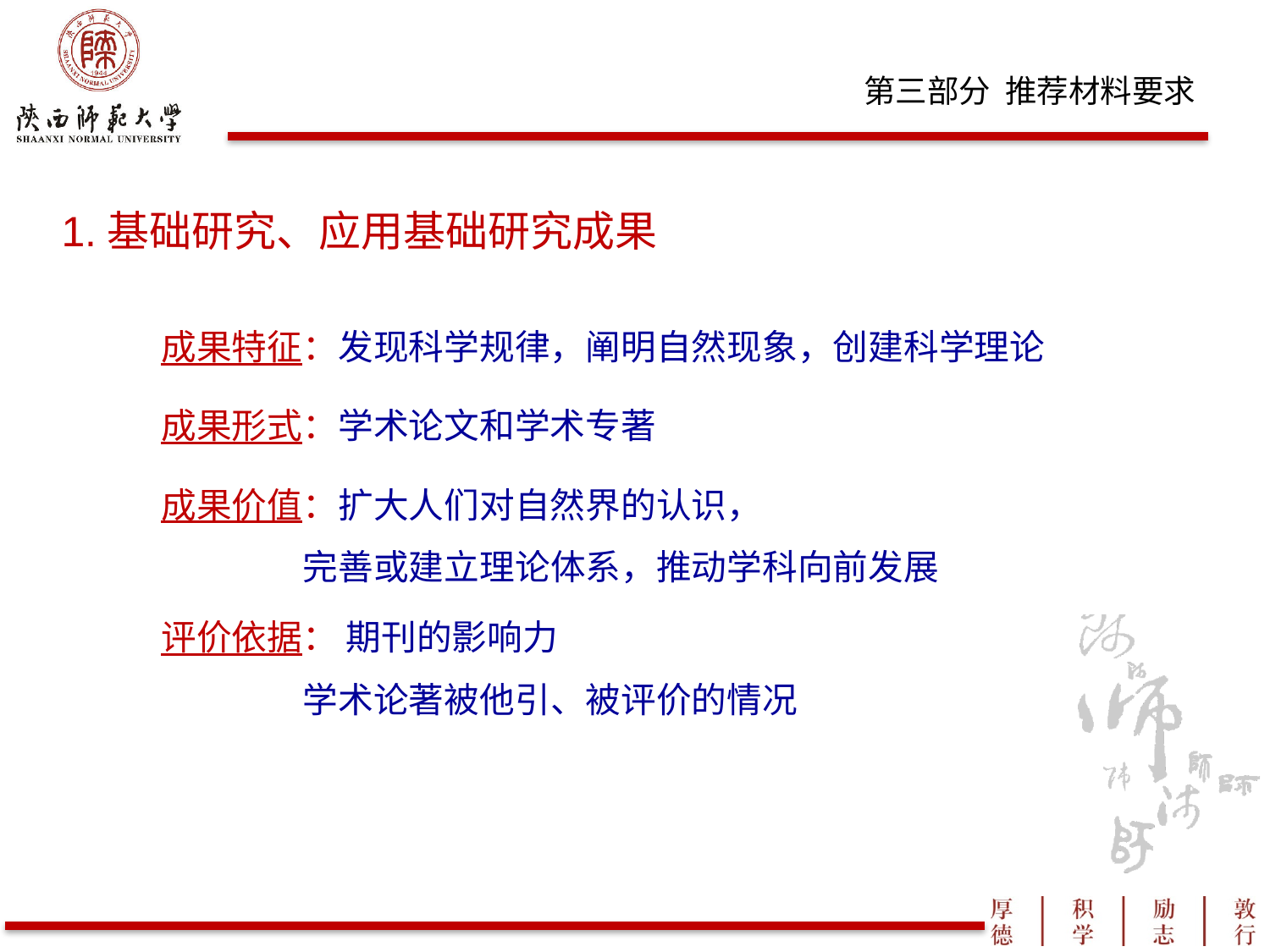

1.基础研究、应用基础研究成果
成果特征：发现科学规律，阐明自然现象，创建科学理论
成果形式：学术论文和学术专著
成果价值：扩大人们对自然界的认识，
                 完善或建立理论体系，推动学科向前发展
评价依据： 期刊的影响力
                 学术论著被他引、被评价的情况